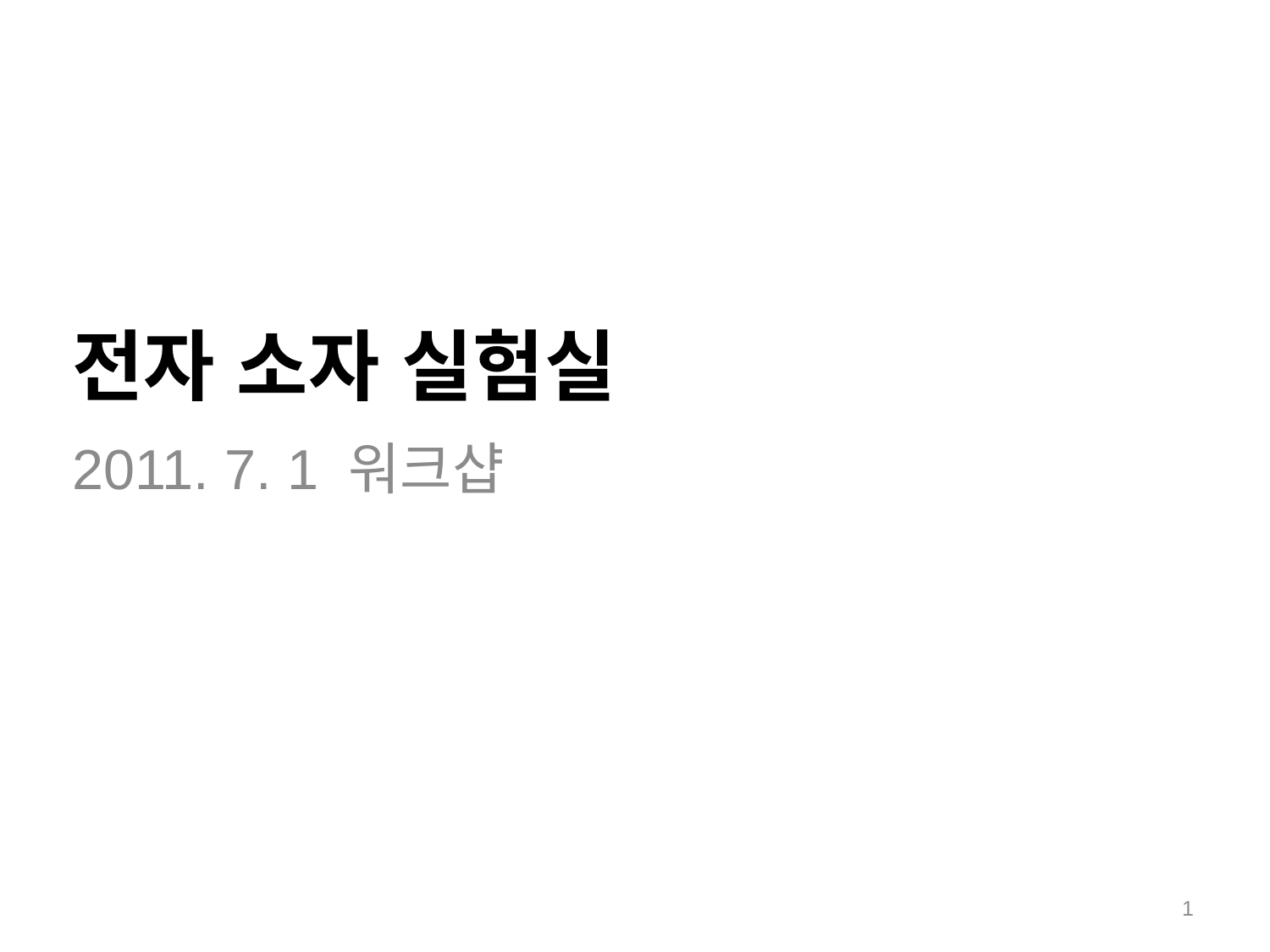

# 전자 소자 실험실
2011. 7. 1 워크샵
1